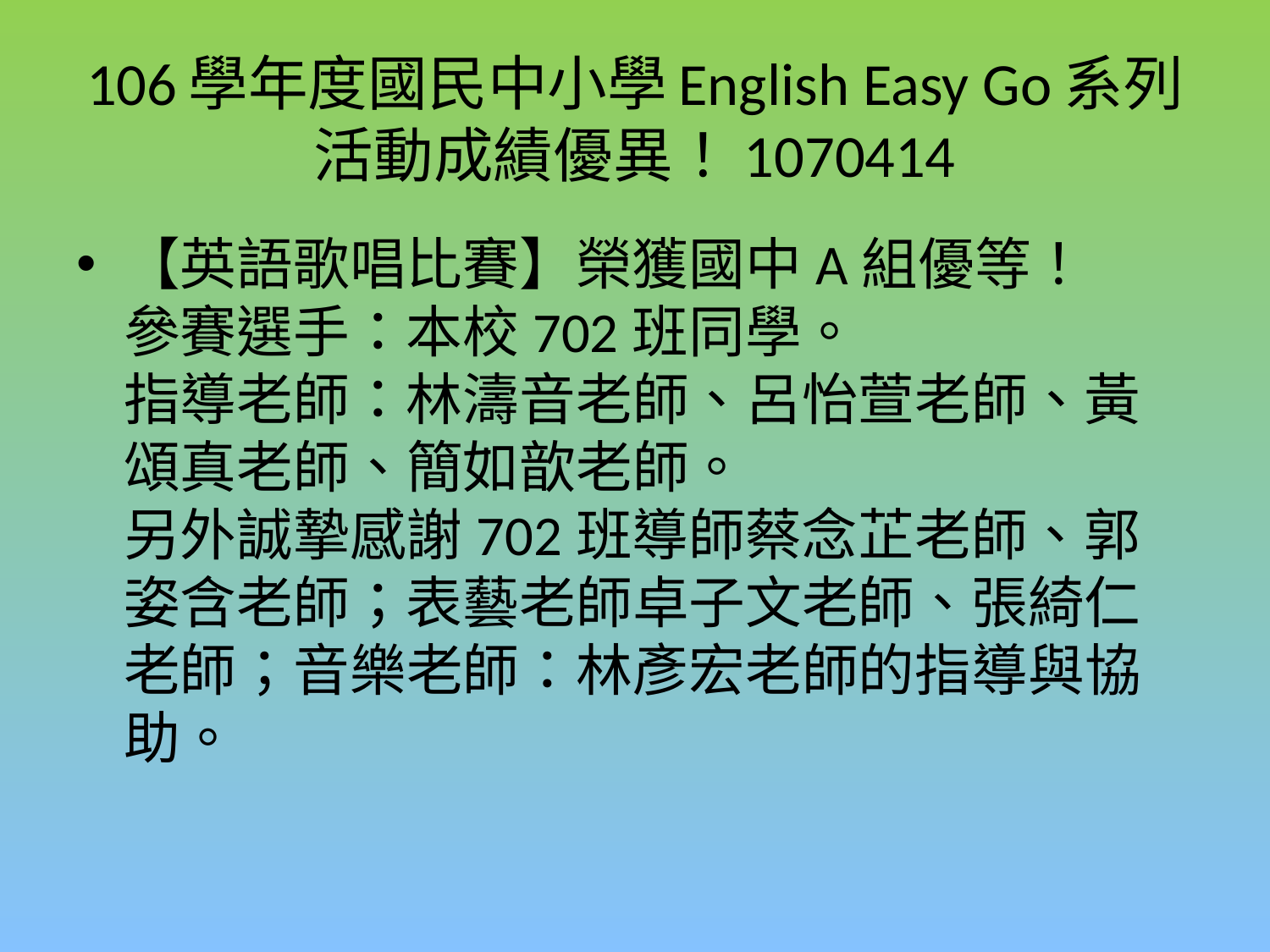

# 106學年度國民中小學English Easy Go系列活動成績優異！1070414
【英語歌唱比賽】榮獲國中A組優等！
參賽選手：本校702班同學。
指導老師：林濤音老師、呂怡萱老師、黃頌真老師、簡如歆老師。
另外誠摯感謝702班導師蔡念芷老師、郭姿含老師；表藝老師卓子文老師、張綺仁老師；音樂老師：林彥宏老師的指導與協助。